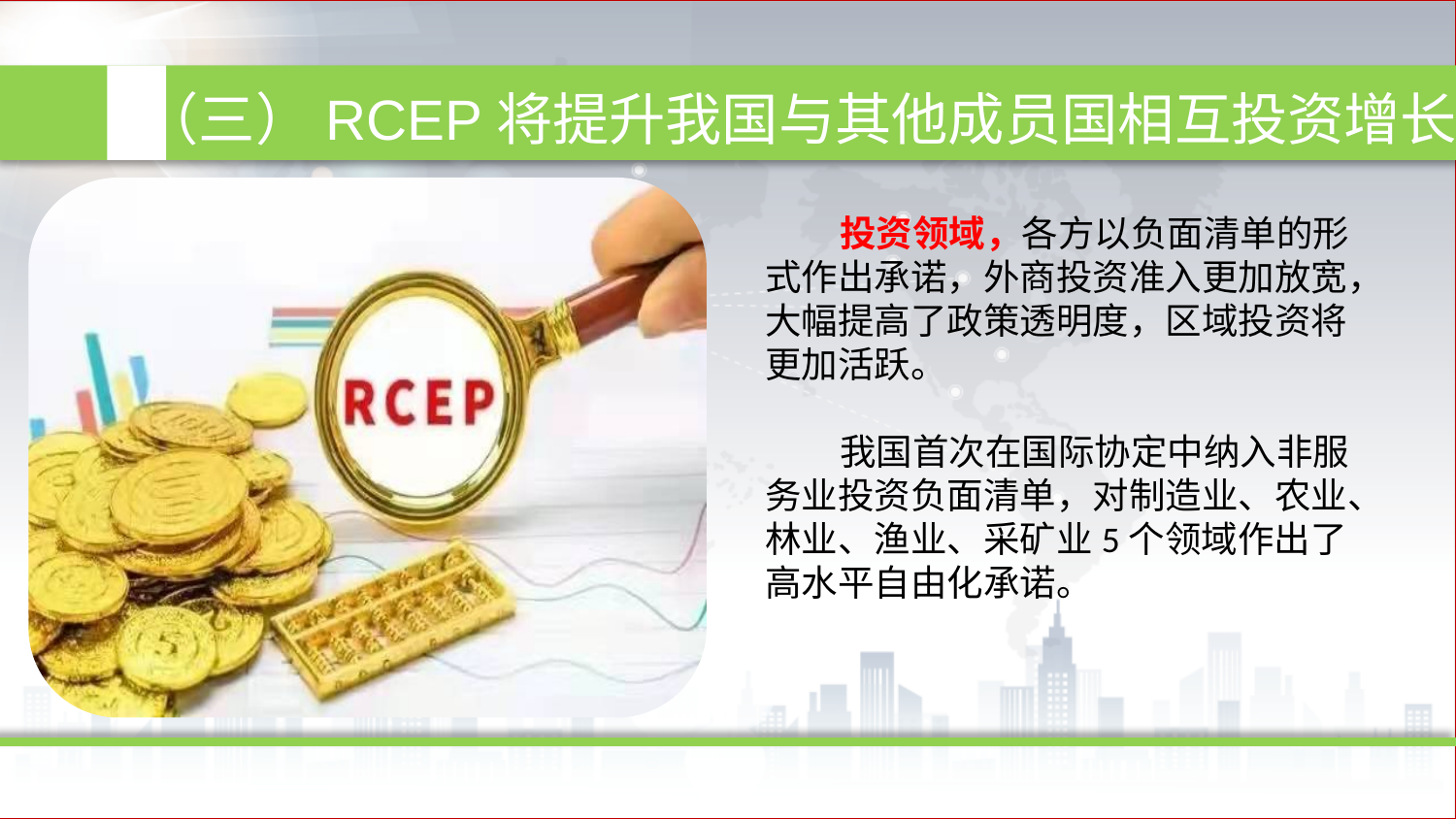

（三）RCEP将提升我国与其他成员国相互投资增长

        投资领域，各方以负面清单的形式作出承诺，外商投资准入更加放宽，大幅提高了政策透明度，区域投资将更加活跃。

        我国首次在国际协定中纳入非服务业投资负面清单，对制造业、农业、林业、渔业、采矿业5个领域作出了高水平自由化承诺。